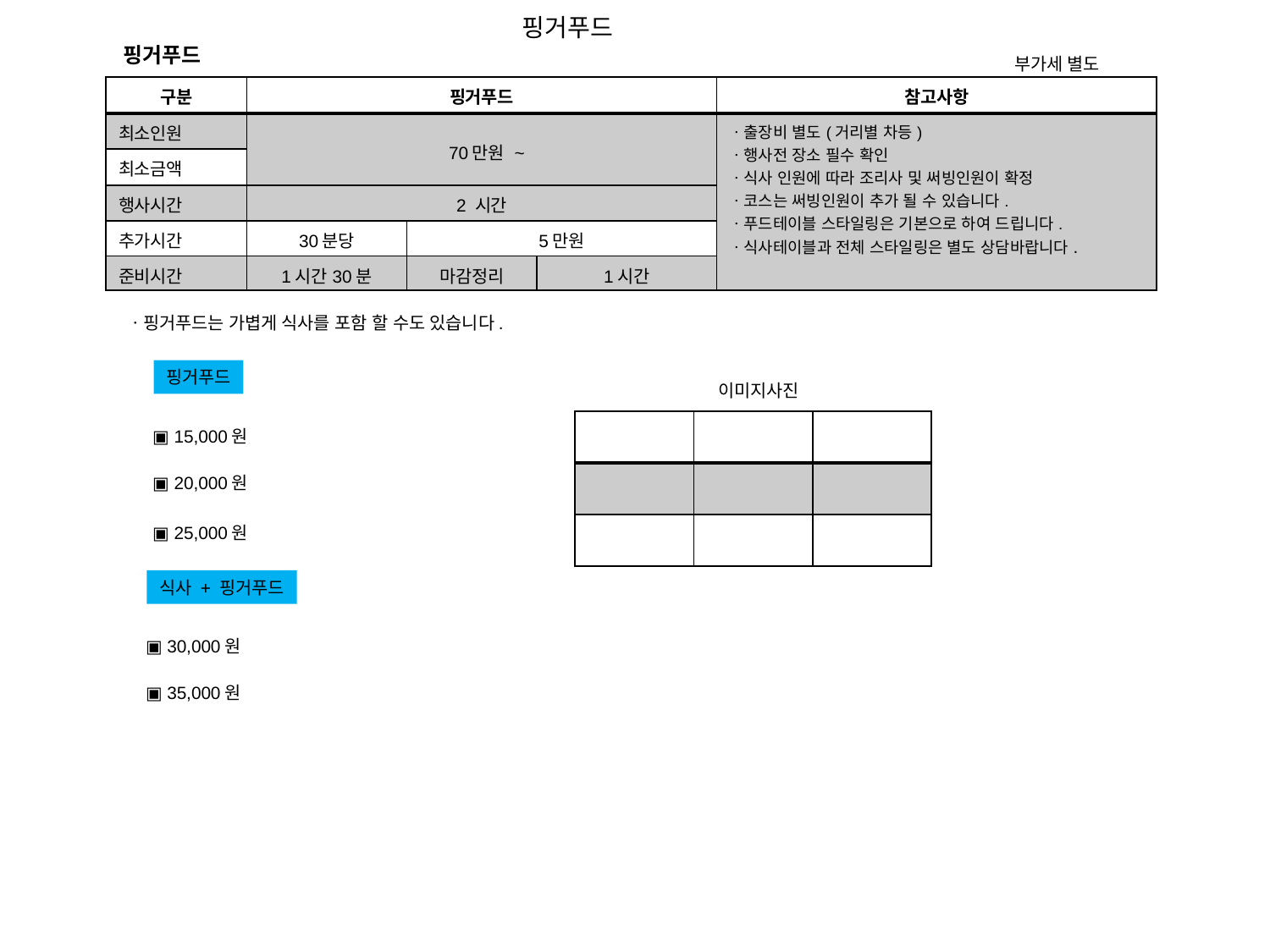

핑거푸드
핑거푸드
부가세 별도
| 구분 | 핑거푸드 |  |  | 참고사항 |
| --- | --- | --- | --- | --- |
| 최소인원 | 70만원 ~ |  |  | ㆍ출장비 별도(거리별 차등) ㆍ행사전 장소 필수 확인 ㆍ식사 인원에 따라 조리사 및 써빙인원이 확정 ㆍ코스는 써빙인원이 추가 될 수 있습니다. ㆍ푸드테이블 스타일링은 기본으로 하여 드립니다. ㆍ식사테이블과 전체 스타일링은 별도 상담바랍니다. |
| 최소금액 |  |  |  |  |
| 행사시간 | 2 시간 |  |  |  |
| 추가시간 | 30분당 | 5만원 |  |  |
| 준비시간 | 1시간30분 | 마감정리 | 1시간 |  |
ㆍ핑거푸드는 가볍게 식사를 포함 할 수도 있습니다.
핑거푸드
이미지사진
|  |  |  |
| --- | --- | --- |
|  |  |  |
|  |  |  |
▣ 15,000원
▣ 20,000원
▣ 25,000원
식사 + 핑거푸드
▣ 30,000원
▣ 35,000원